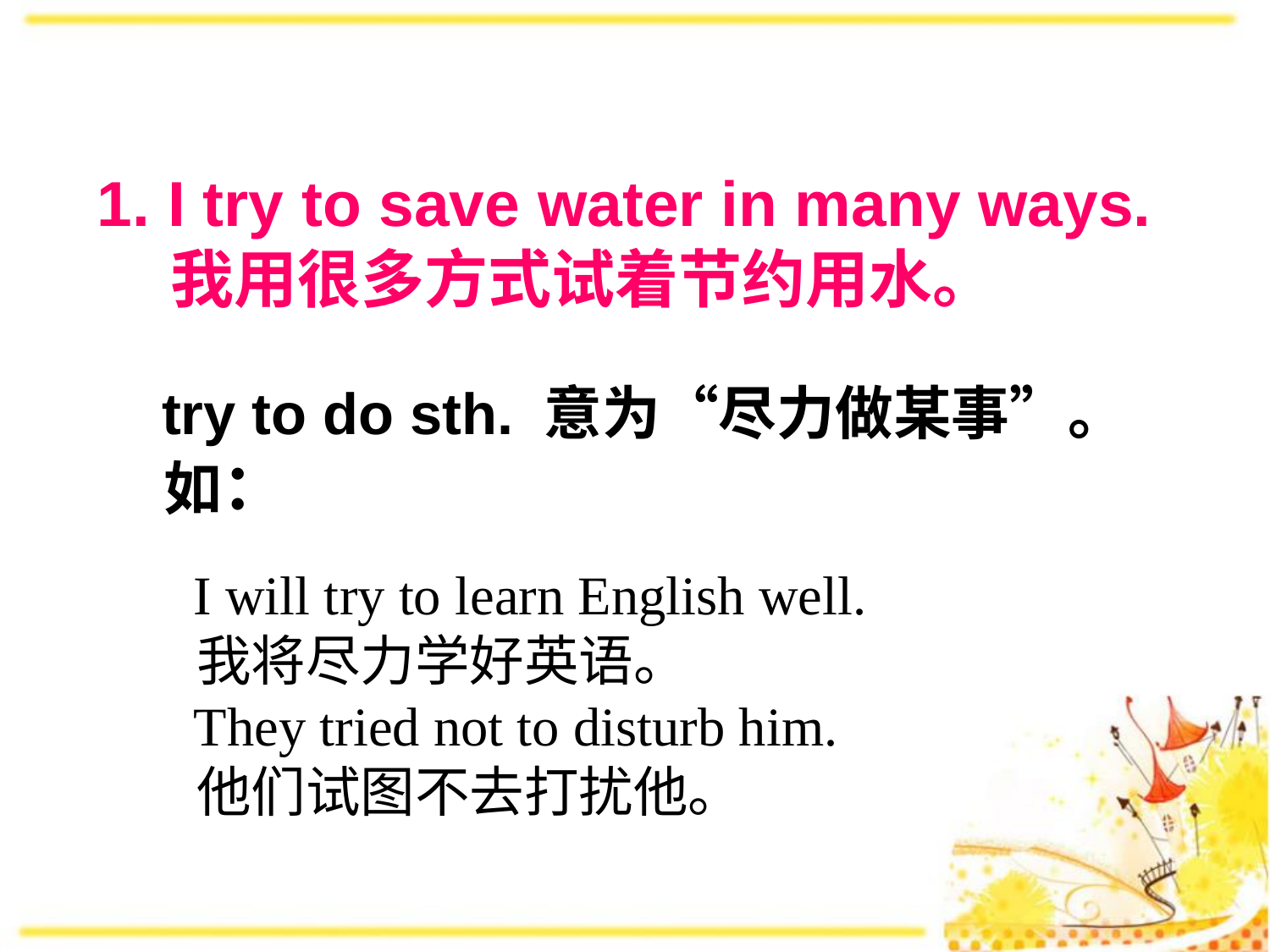

I try to save water in many ways.
    我用很多方式试着节约用水。

    try to do sth. 意为“尽力做某事”。
    如：

       I will try to learn English well.
       我将尽力学好英语。
       They tried not to disturb him.
       他们试图不去打扰他。